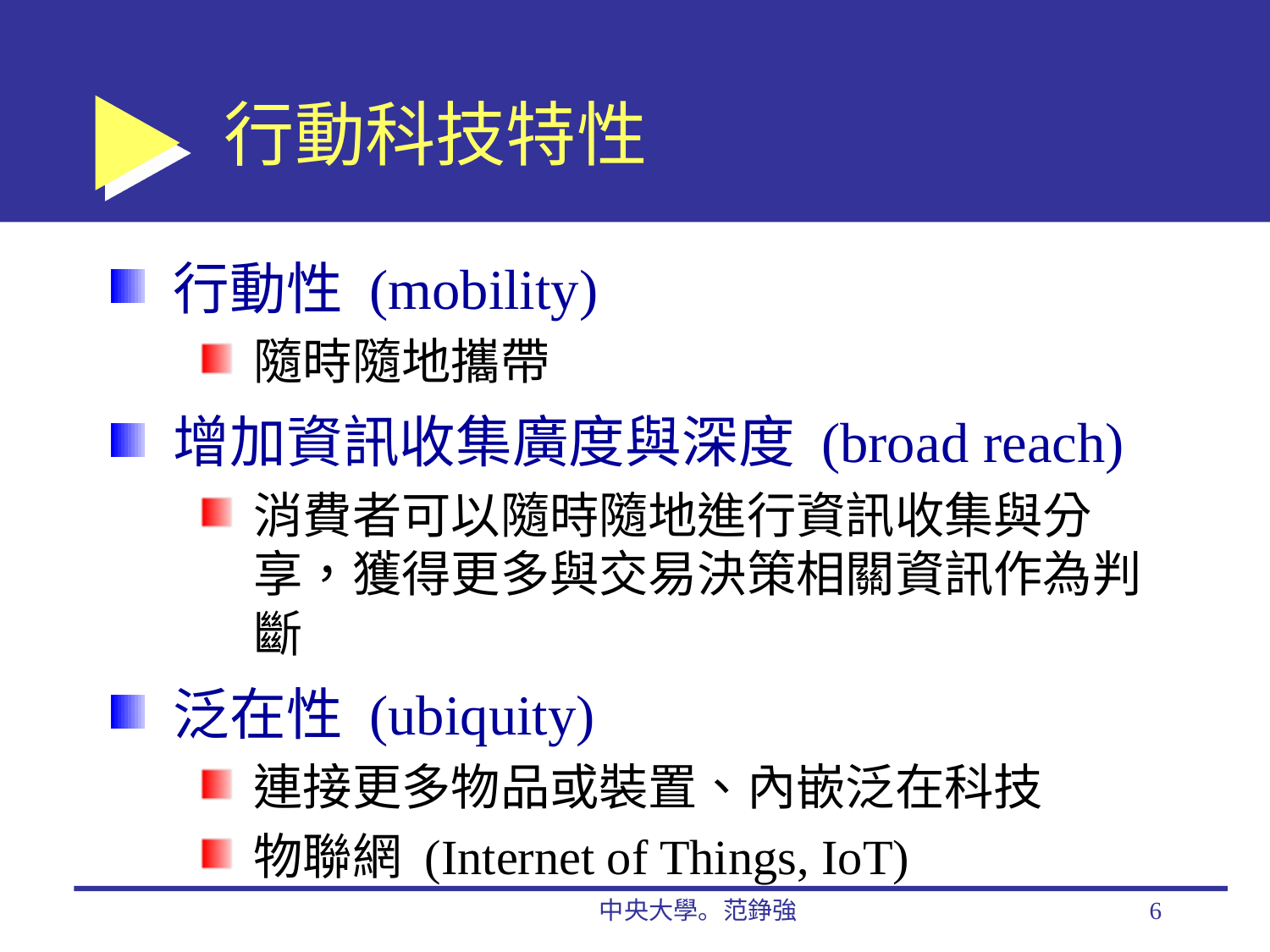

# 行動科技特性
行動性 (mobility)
隨時隨地攜帶
增加資訊收集廣度與深度 (broad reach)
消費者可以隨時隨地進行資訊收集與分享，獲得更多與交易決策相關資訊作為判斷
泛在性 (ubiquity)
連接更多物品或裝置、內嵌泛在科技
物聯網 (Internet of Things, IoT)

中央大學。范錚強
6